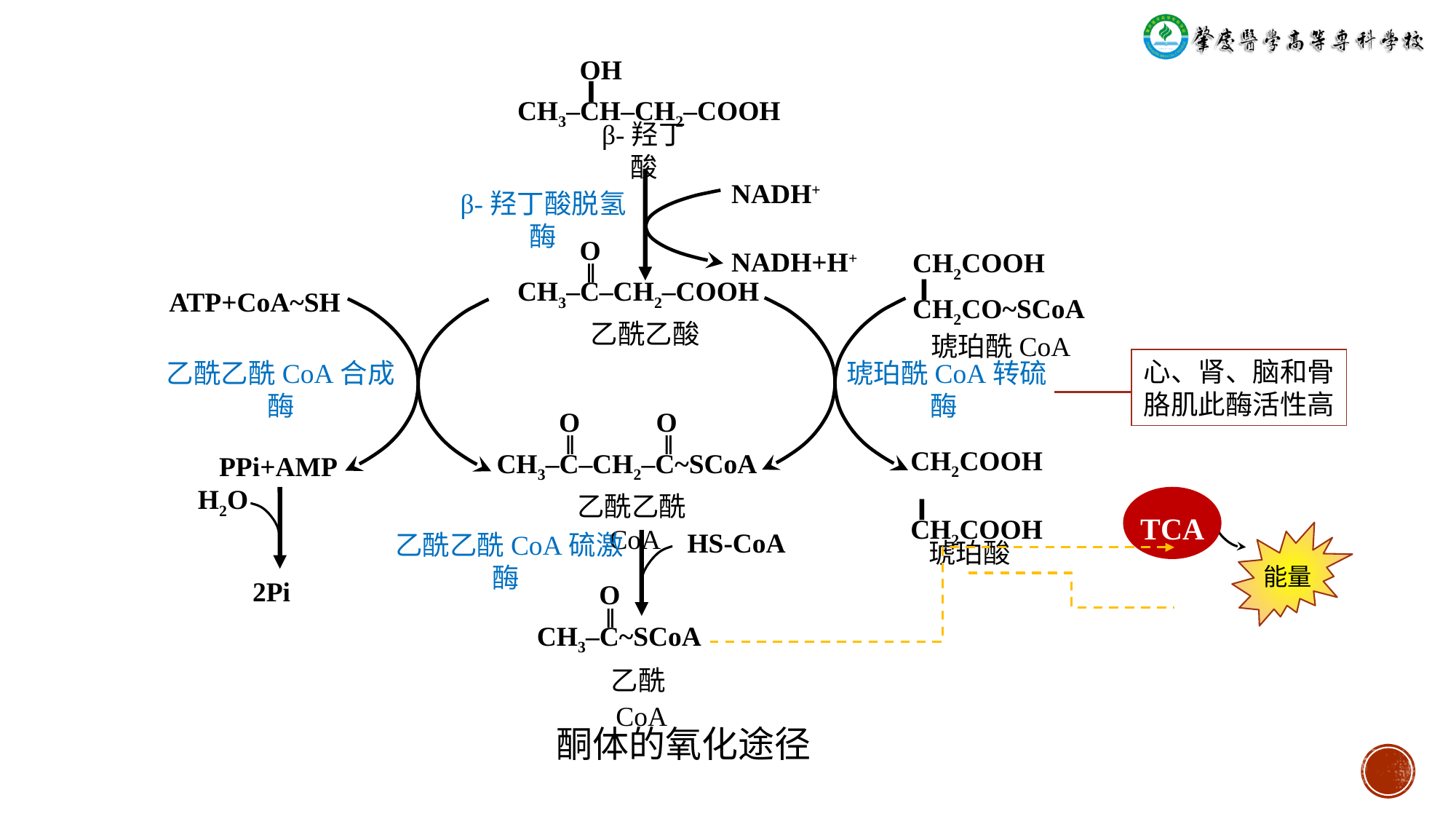

OH
          ⅼ
CH3‒CH‒CH2‒COOH
β-羟丁酸

NADH+

β-羟丁酸脱氢酶
         O
          ǁ
CH3‒C‒CH2‒COOH
NADH+H+
CH2COOH
 ⅼ
CH2CO~SCoA
ATP+CoA~SH

乙酰乙酸
琥珀酰CoA
心、肾、脑和骨胳肌此酶活性高
乙酰乙酰CoA合成酶
琥珀酰CoA转硫酶

         O           O
          ǁ             ǁ
CH3‒C‒CH2‒C~SCoA
PPi+AMP
CH2COOH
 ⅼ
CH2COOH
乙酰乙酰CoA

H2O
 TCA

HS-CoA
能量

琥珀酸

乙酰乙酰CoA硫激酶

2Pi
         O
          ǁ
CH3‒C~SCoA
乙酰CoA
# 酮体的氧化途径